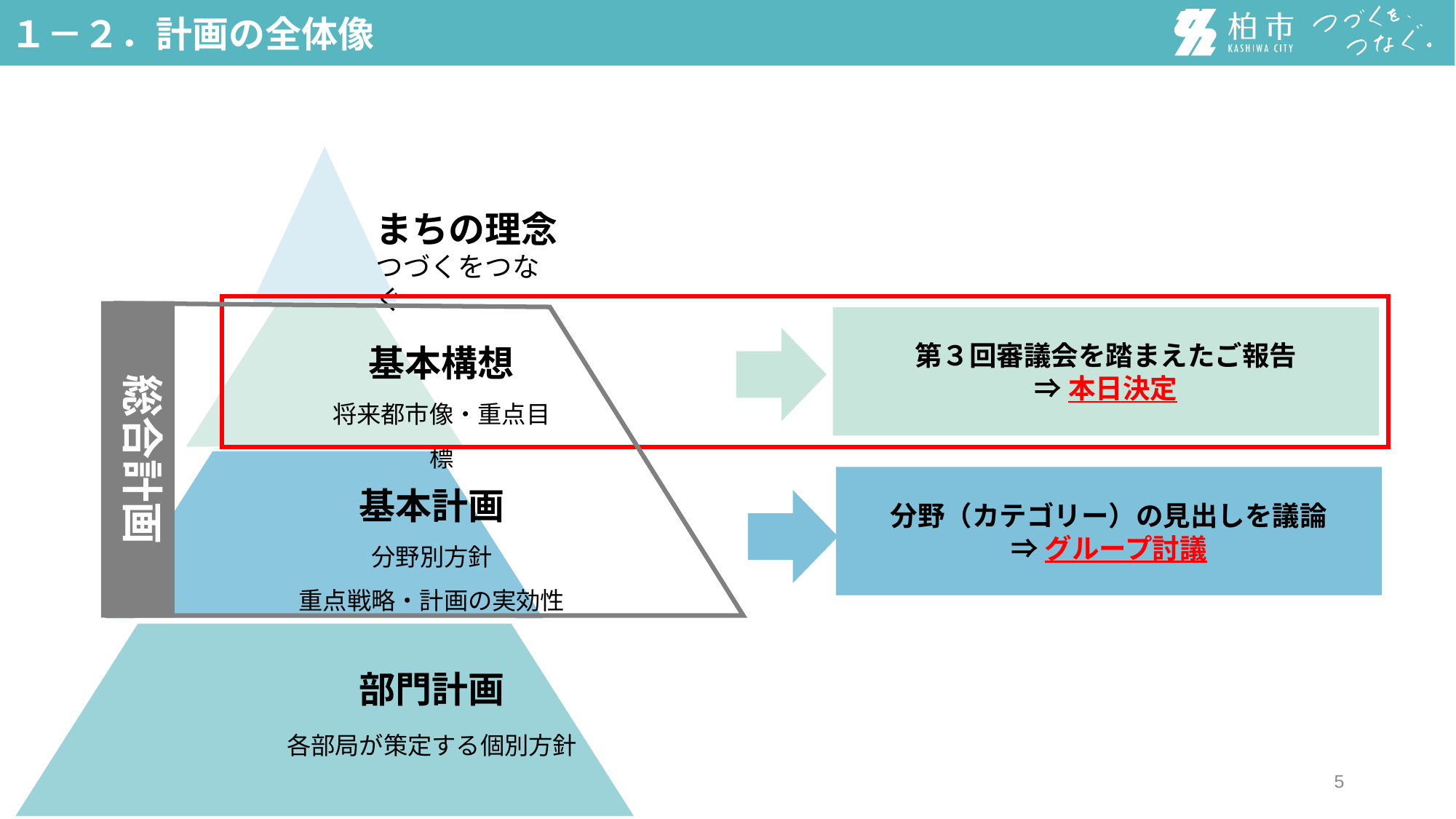

１－２．計画の全体像

まちの理念
つづくをつなぐ
基本構想
将来都市像・重点目標
部門計画

各部局が策定する個別方針

総合計画

第３回審議会を踏まえたご報告
⇒本日決定

基本計画
分野別方針
重点戦略・計画の実効性
分野（カテゴリー）の見出しを議論
⇒グループ討議

5